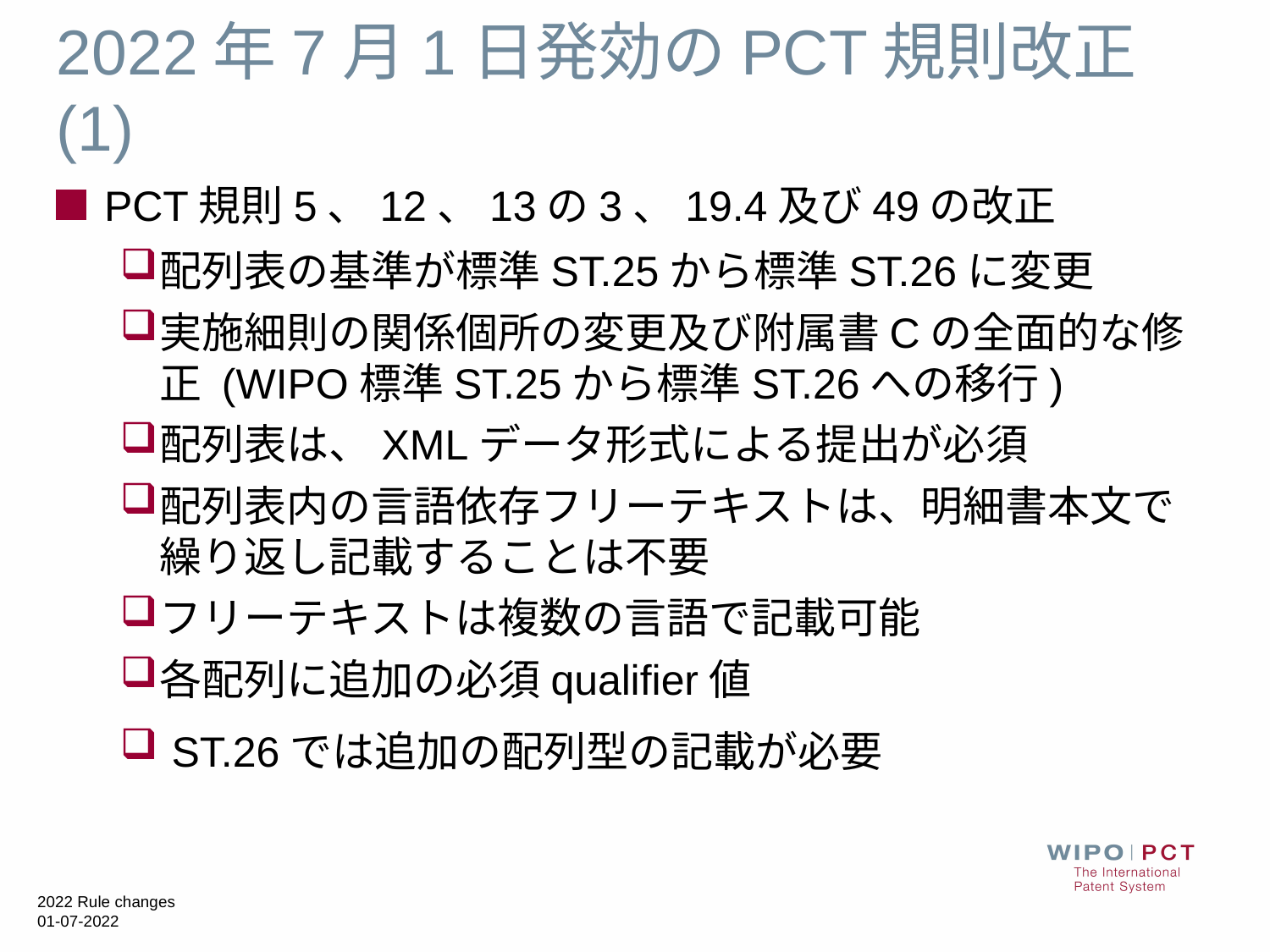

# 2022年7月1日発効のPCT規則改正 (1)
PCT規則5、12、13の3、19.4及び49の改正
配列表の基準が標準ST.25から標準ST.26に変更
実施細則の関係個所の変更及び附属書Cの全面的な修正 (WIPO標準ST.25から標準ST.26への移行)
配列表は、XMLデータ形式による提出が必須
配列表内の言語依存フリーテキストは、明細書本文で繰り返し記載することは不要
フリーテキストは複数の言語で記載可能
各配列に追加の必須qualifier値
 ST.26では追加の配列型の記載が必要